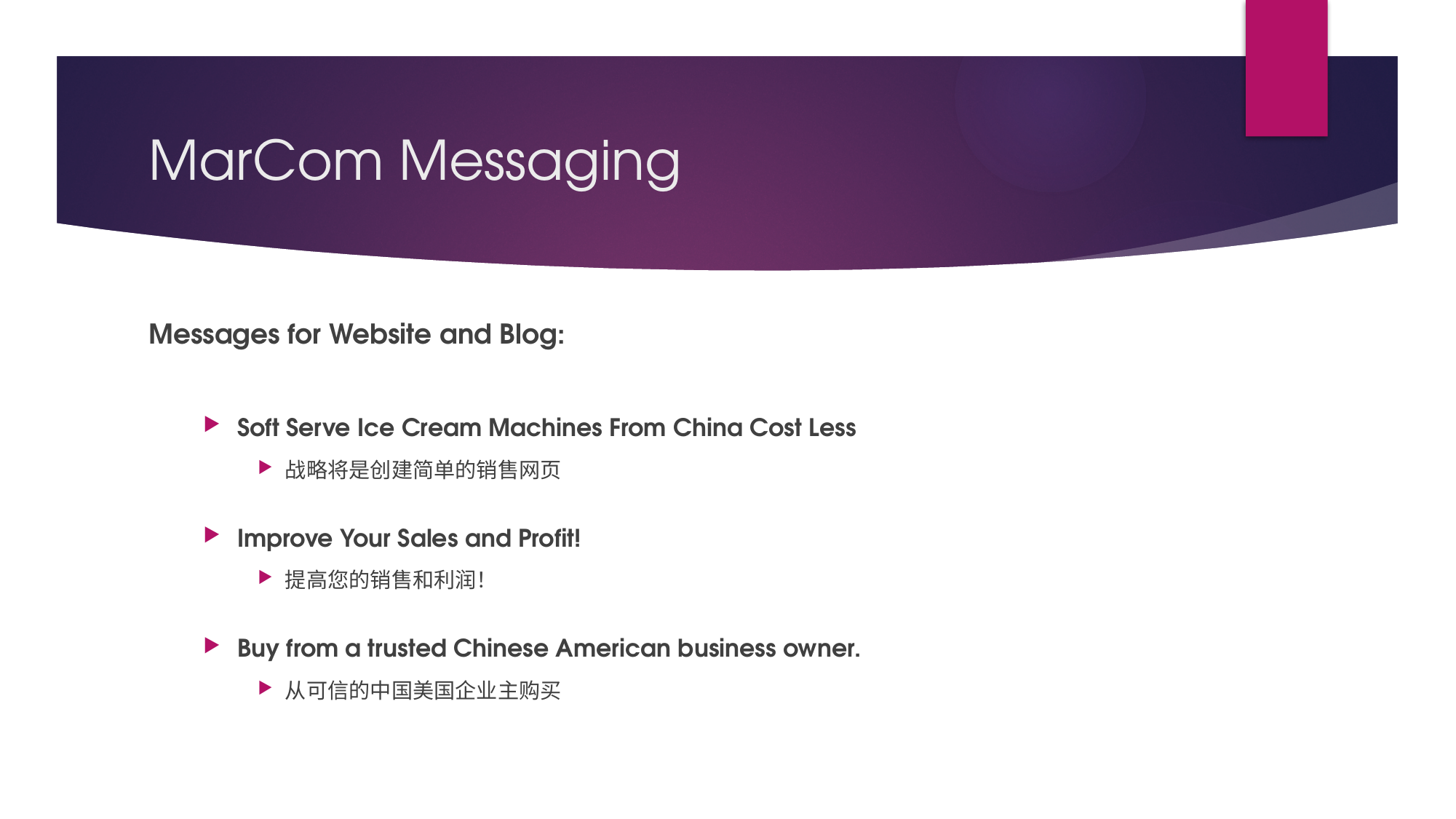

# MarCom Messaging
Messages for Website and Blog:

Soft Serve Ice Cream Machines From China Cost Less
战略将是创建简单的销售网页
Improve Your Sales and Profit!
提高您的销售和利润！
Buy from a trusted Chinese American business owner.
从可信的中国美国企业主购买